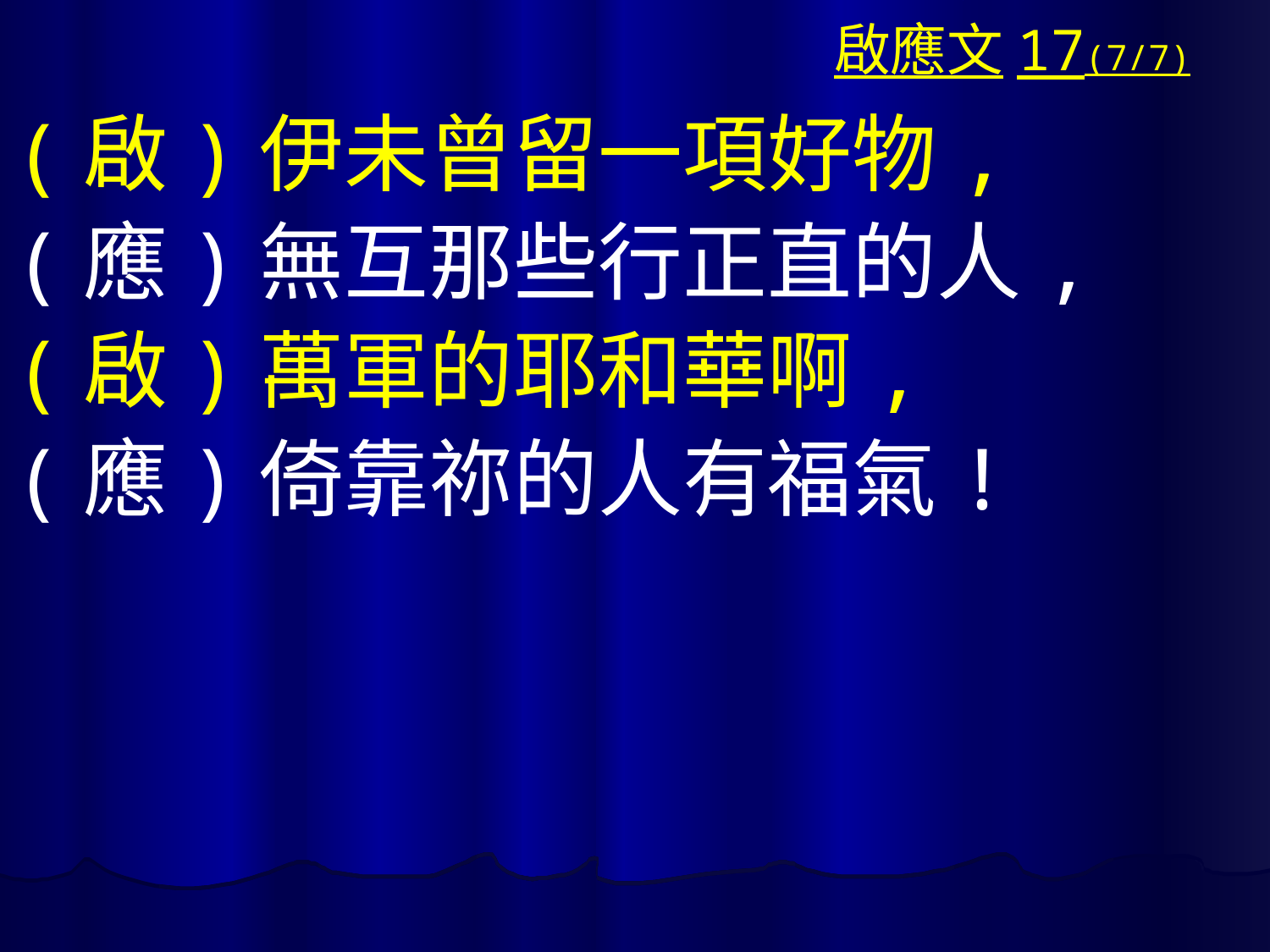

# 啟應文17(7/7)
(啟)伊未曾留一項好物,
(應)無互那些行正直的人,
(啟)萬軍的耶和華啊,
(應)倚靠祢的人有福氣!